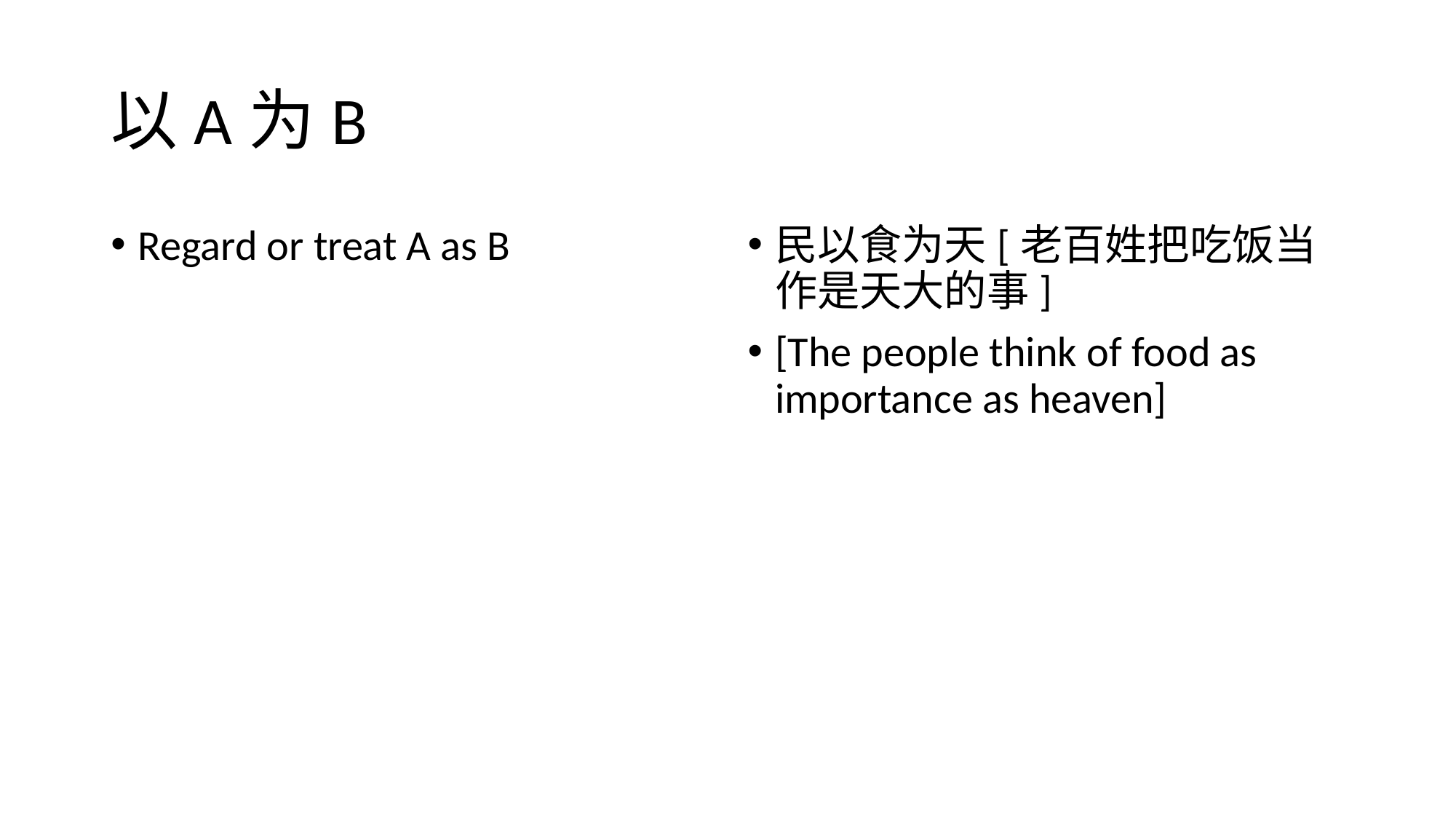

# 以A为B
Regard or treat A as B
民以食为天[老百姓把吃饭当作是天大的事]
[The people think of food as importance as heaven]